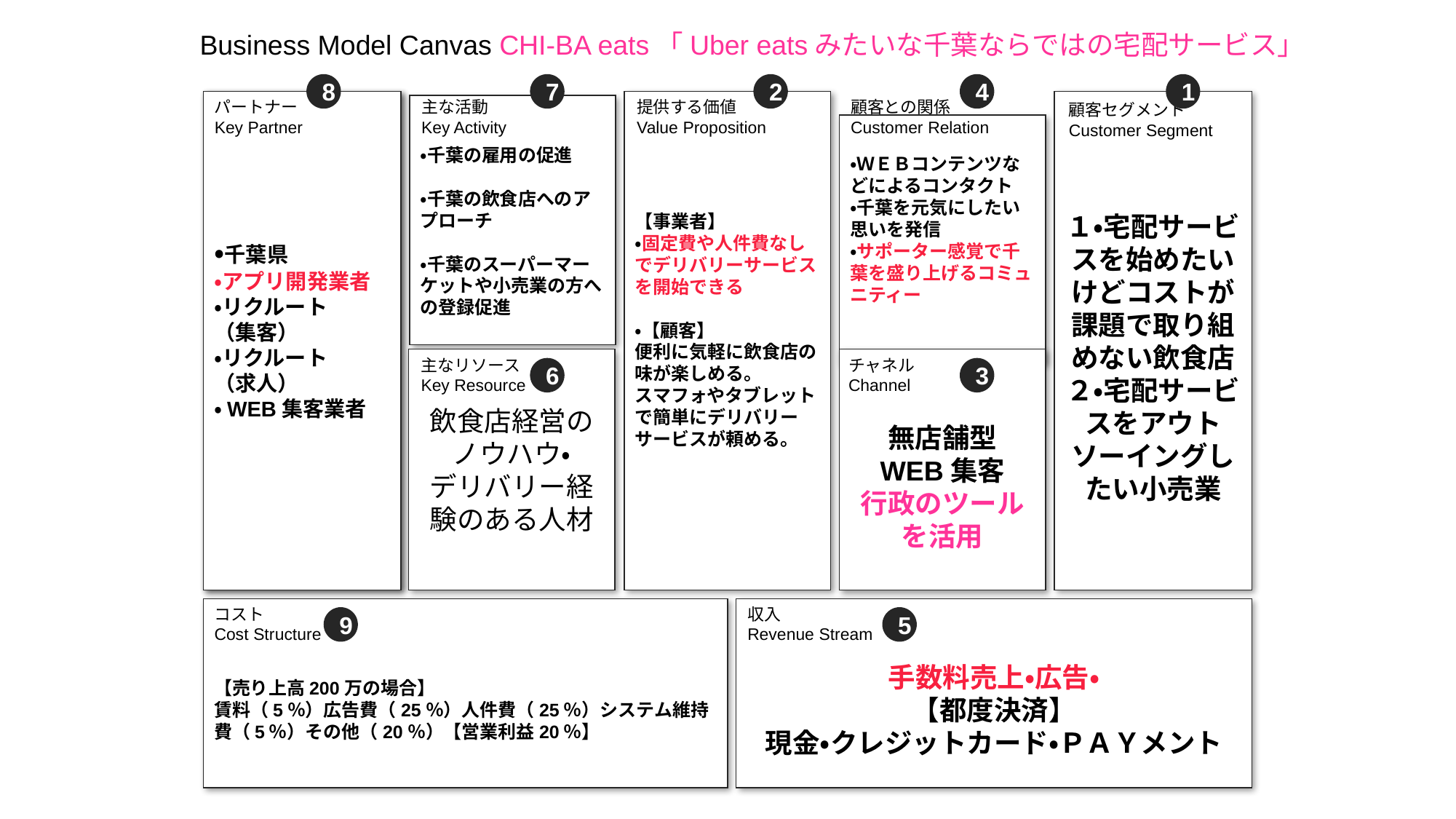

Business Model Canvas CHI-BA eats「Uber eatsみたいな千葉ならではの宅配サービス」
8
7
2
4
1

・千葉県
・アプリ開発業者
・リクルート
（集客）
・リクルート
（求人）
・WEB集客業者

パートナー
Key Partner
主な活動
Key Activity
【事業者】
・固定費や人件費なしでデリバリーサービスを開始できる

・【顧客】
便利に気軽に飲食店の味が楽しめる。
スマフォやタブレットで簡単にデリバリーサービスが頼める。

提供する価値
Value Proposition
顧客との関係
Customer Relation

１・宅配サービスを始めたいけどコストが課題で取り組めない飲食店
２・宅配サービスをアウトソーイングしたい小売業

顧客セグメント
Customer Segment

・千葉の雇用の促進

・千葉の飲食店へのアプローチ

・千葉のスーパーマーケットや小売業の方への登録促進

・ＷＥＢコンテンツなどによるコンタクト
・千葉を元気にしたい思いを発信
・サポーター感覚で千葉を盛り上げるコミュニティー

飲食店経営のノウハウ・
デリバリー経験のある人材

主なリソース
Key Resource
チャネル
Channel

無店舗型
WEB集客
行政のツールを活用
6
3

【売り上高200万の場合】
賃料（5％）広告費（25％）人件費（25％）システム維持費（5％）その他（20％）【営業利益20％】

コスト
Cost Structure
収入
Revenue Stream

手数料売上・広告・
【都度決済】
現金・クレジットカード・ＰＡＹメント

9
5